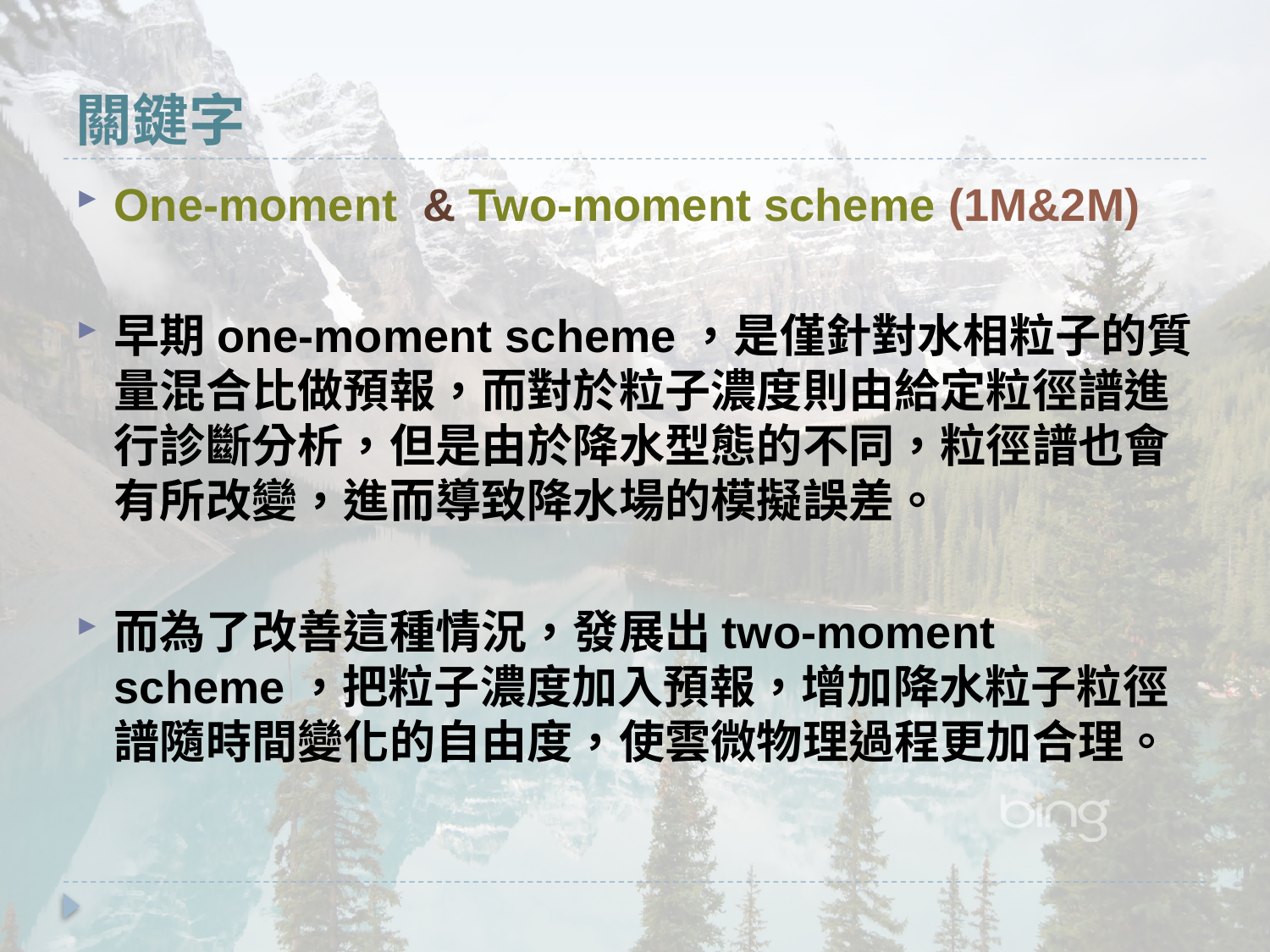

# 關鍵字
One-moment  & Two-moment scheme (1M&2M)

早期one-moment scheme，是僅針對水相粒子的質量混合比做預報，而對於粒子濃度則由給定粒徑譜進行診斷分析，但是由於降水型態的不同，粒徑譜也會有所改變，進而導致降水場的模擬誤差。

而為了改善這種情況，發展出two-moment scheme，把粒子濃度加入預報，增加降水粒子粒徑譜隨時間變化的自由度，使雲微物理過程更加合理。